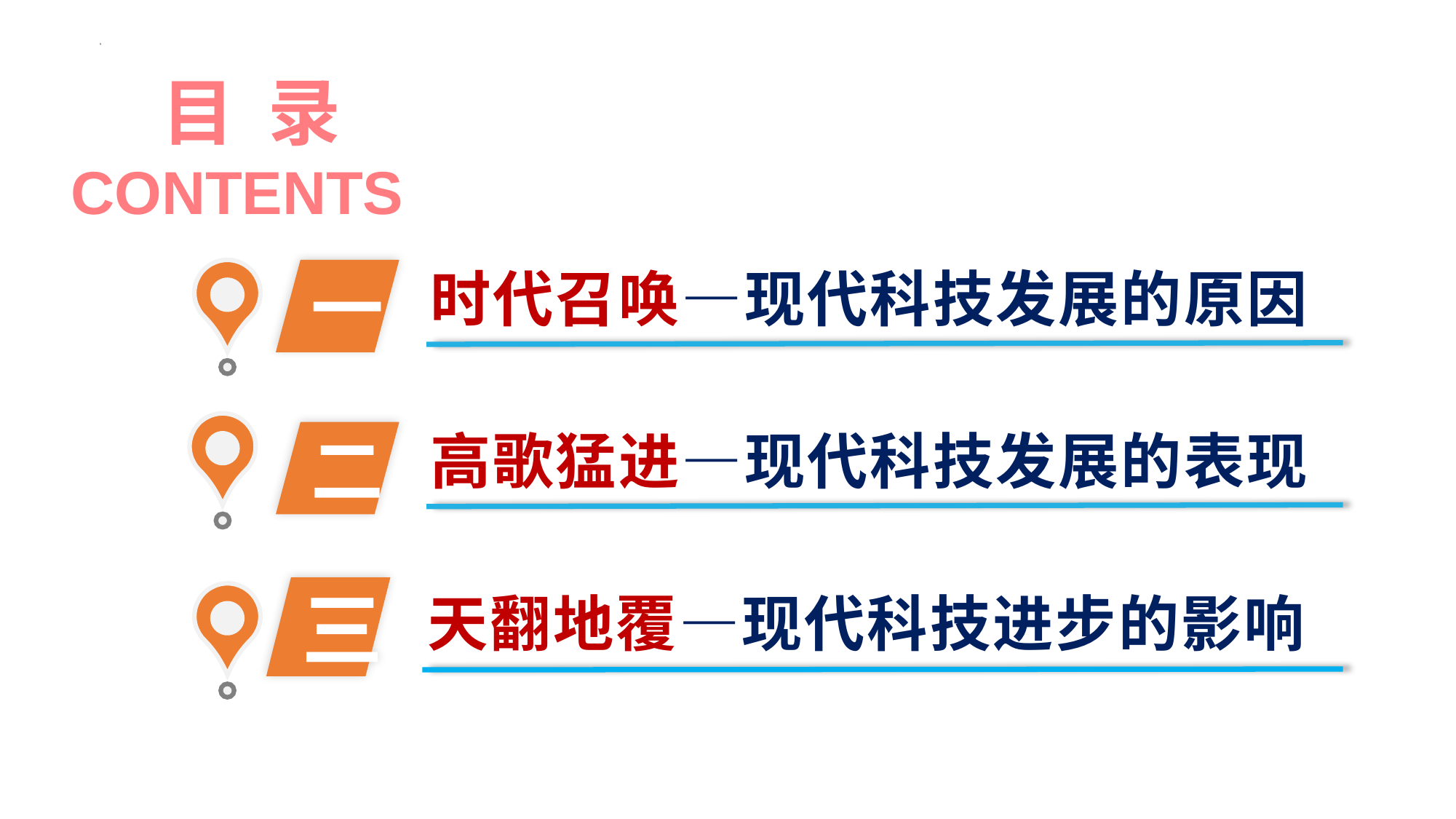

目  录
CONTENTS
时代召唤—现代科技发展的原因
一

高歌猛进—现代科技发展的表现
二
三
天翻地覆—现代科技进步的影响